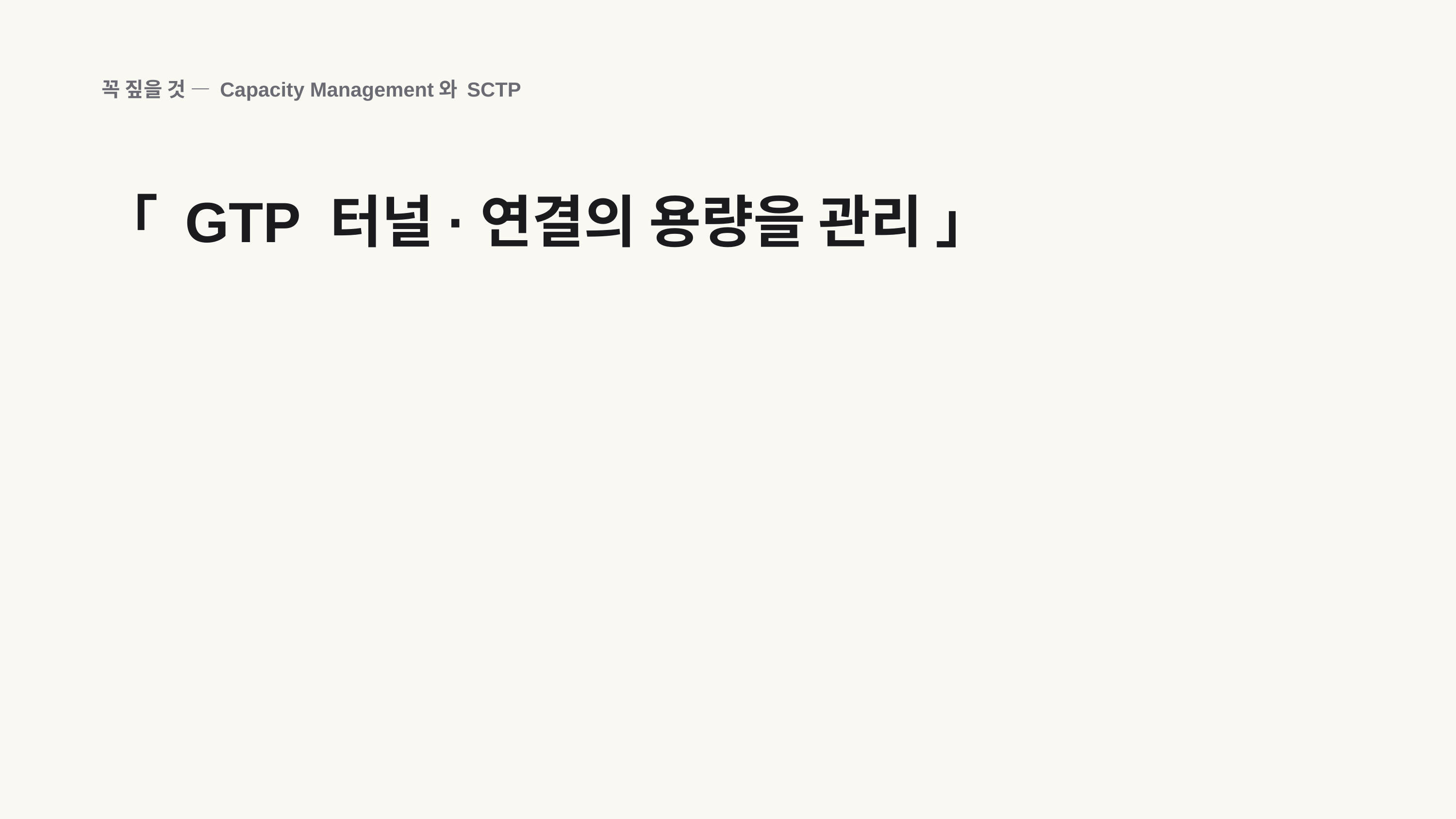

꼭 짚을 것 — Capacity Management와 SCTP
「 GTP 터널·연결의 용량을 관리 」